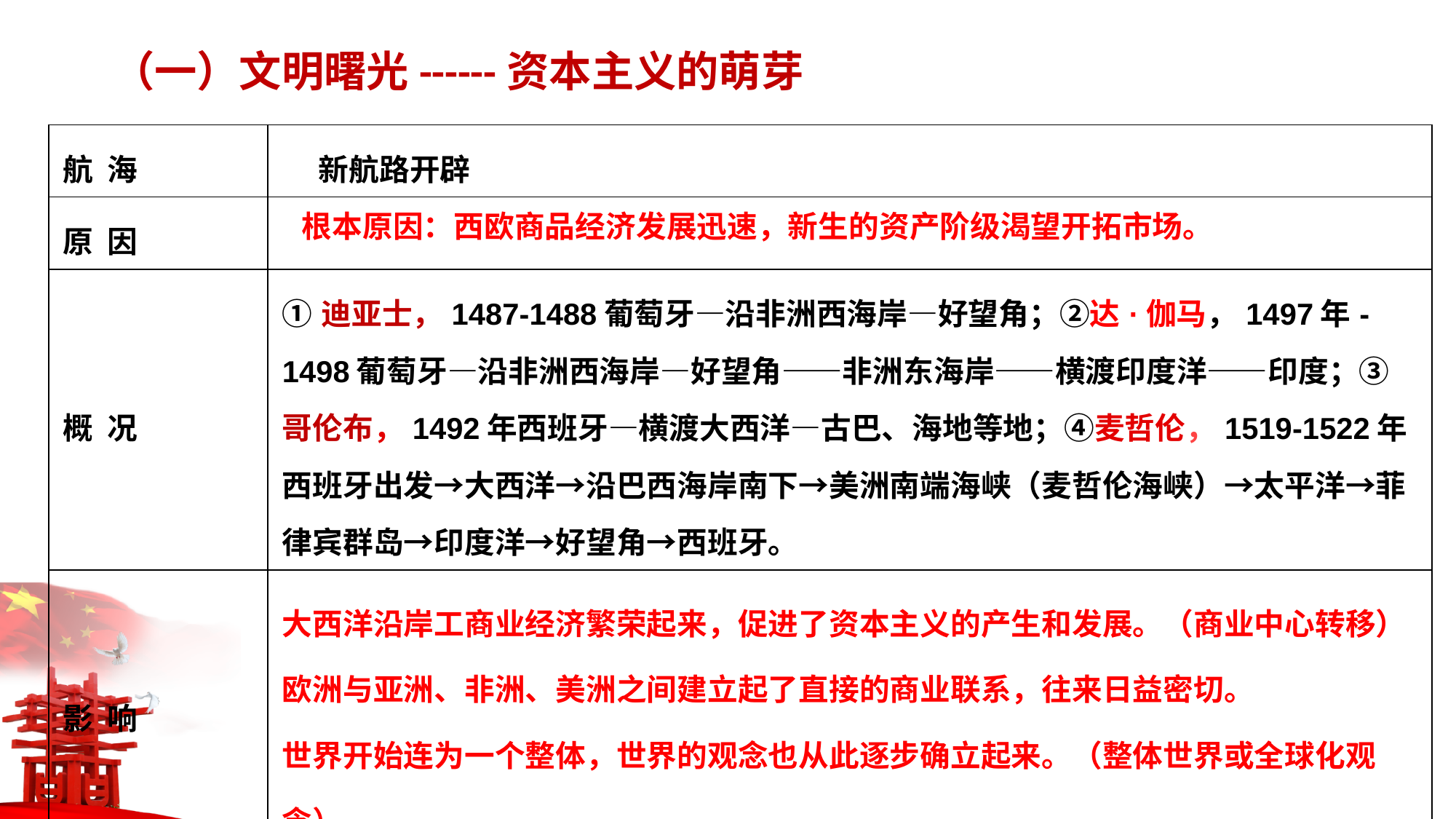

（一）文明曙光------资本主义的萌芽
| 航 海 | 新航路开辟 |
| --- | --- |
| 原 因 |  |
| 概 况 | ①迪亚士，1487-1488葡萄牙—沿非洲西海岸—好望角；②达·伽马，1497年-1498葡萄牙—沿非洲西海岸—好望角——非洲东海岸——横渡印度洋——印度；③哥伦布，1492年西班牙—横渡大西洋—古巴、海地等地；④麦哲伦，1519-1522年西班牙出发→大西洋→沿巴西海岸南下→美洲南端海峡（麦哲伦海峡）→太平洋→菲律宾群岛→印度洋→好望角→西班牙。 |
| 影 响 | 大西洋沿岸工商业经济繁荣起来，促进了资本主义的产生和发展。（商业中心转移） 欧洲与亚洲、非洲、美洲之间建立起了直接的商业联系，往来日益密切。 世界开始连为一个整体，世界的观念也从此逐步确立起来。（整体世界或全球化观念） |
根本原因：西欧商品经济发展迅速，新生的资产阶级渴望开拓市场。